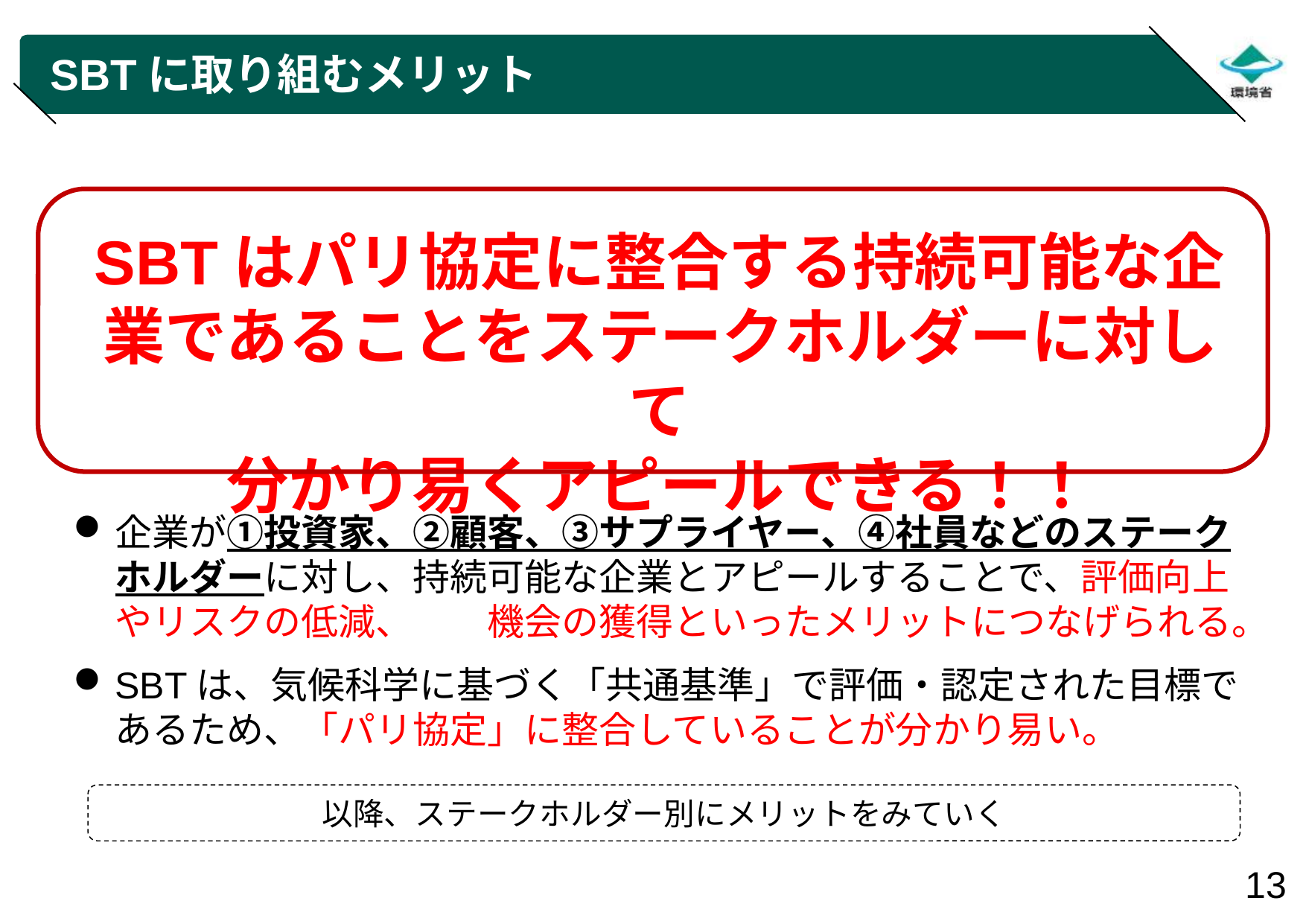

# SBTに取り組むメリット

SBTはパリ協定に整合する持続可能な企業であることをステークホルダーに対して
分かり易くアピールできる！！
企業が①投資家、②顧客、③サプライヤー、④社員などのステークホルダーに対し、持続可能な企業とアピールすることで、評価向上やリスクの低減、　　機会の獲得といったメリットにつなげられる。
SBTは、気候科学に基づく「共通基準」で評価・認定された目標であるため、「パリ協定」に整合していることが分かり易い。
以降、ステークホルダー別にメリットをみていく